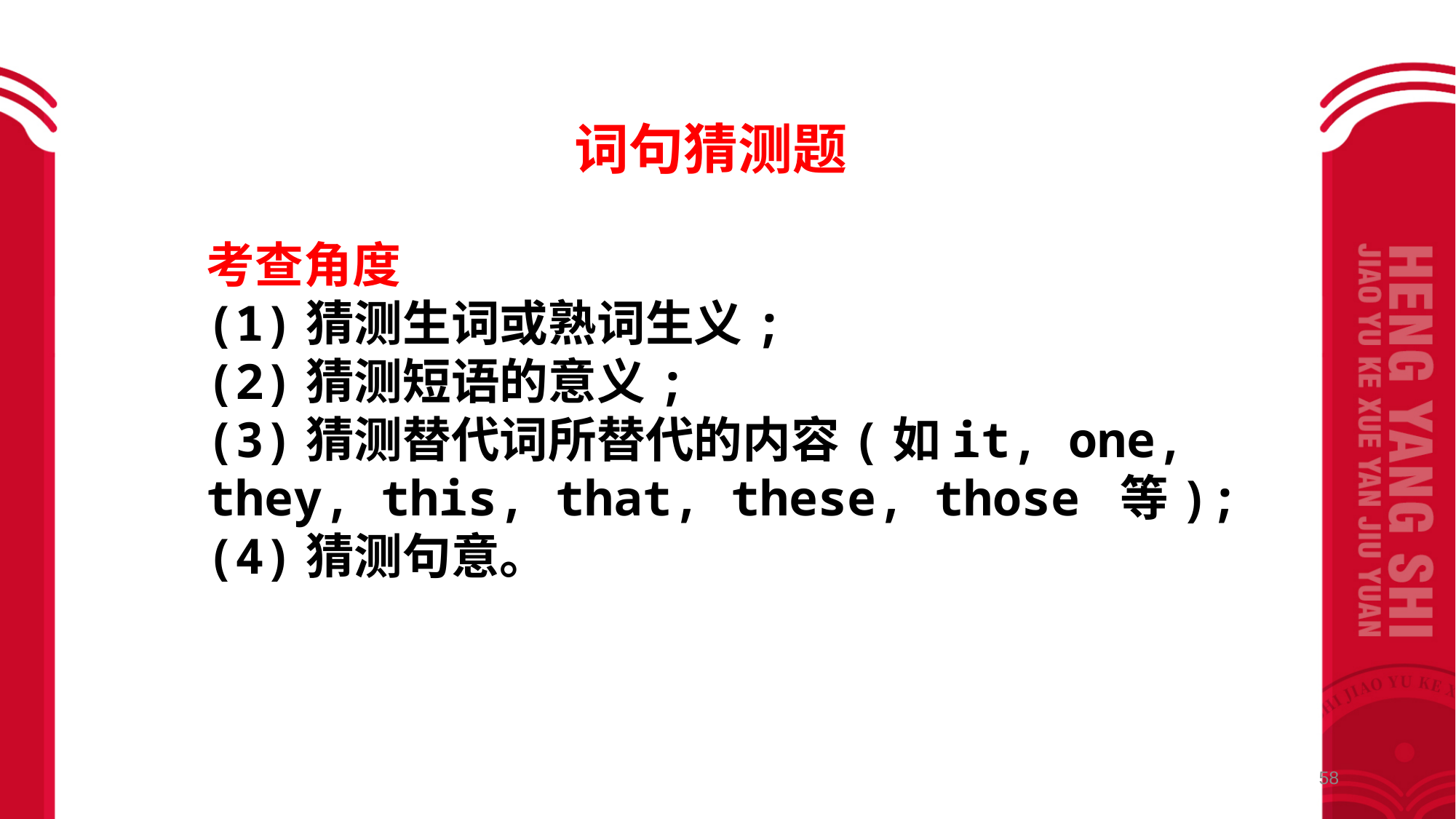

词句猜测题
考查角度
(1)猜测生词或熟词生义;
(2)猜测短语的意义;
(3)猜测替代词所替代的内容(如it, one, they, this, that, these, those 等);
(4)猜测句意。
58